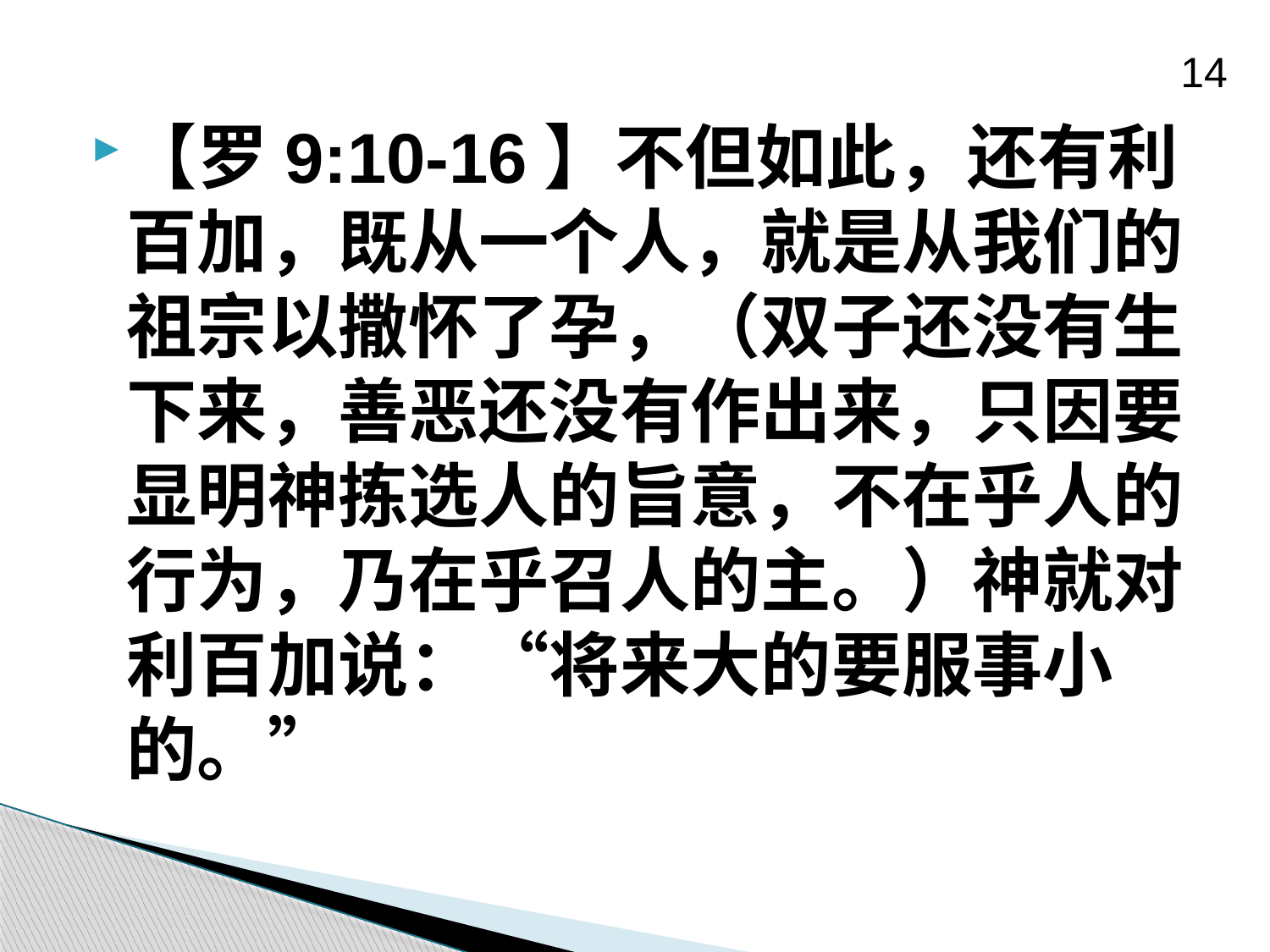

14
【罗9:10-16】不但如此，还有利百加，既从一个人，就是从我们的祖宗以撒怀了孕，（双子还没有生下来，善恶还没有作出来，只因要显明神拣选人的旨意，不在乎人的行为，乃在乎召人的主。）神就对利百加说：“将来大的要服事小的。”